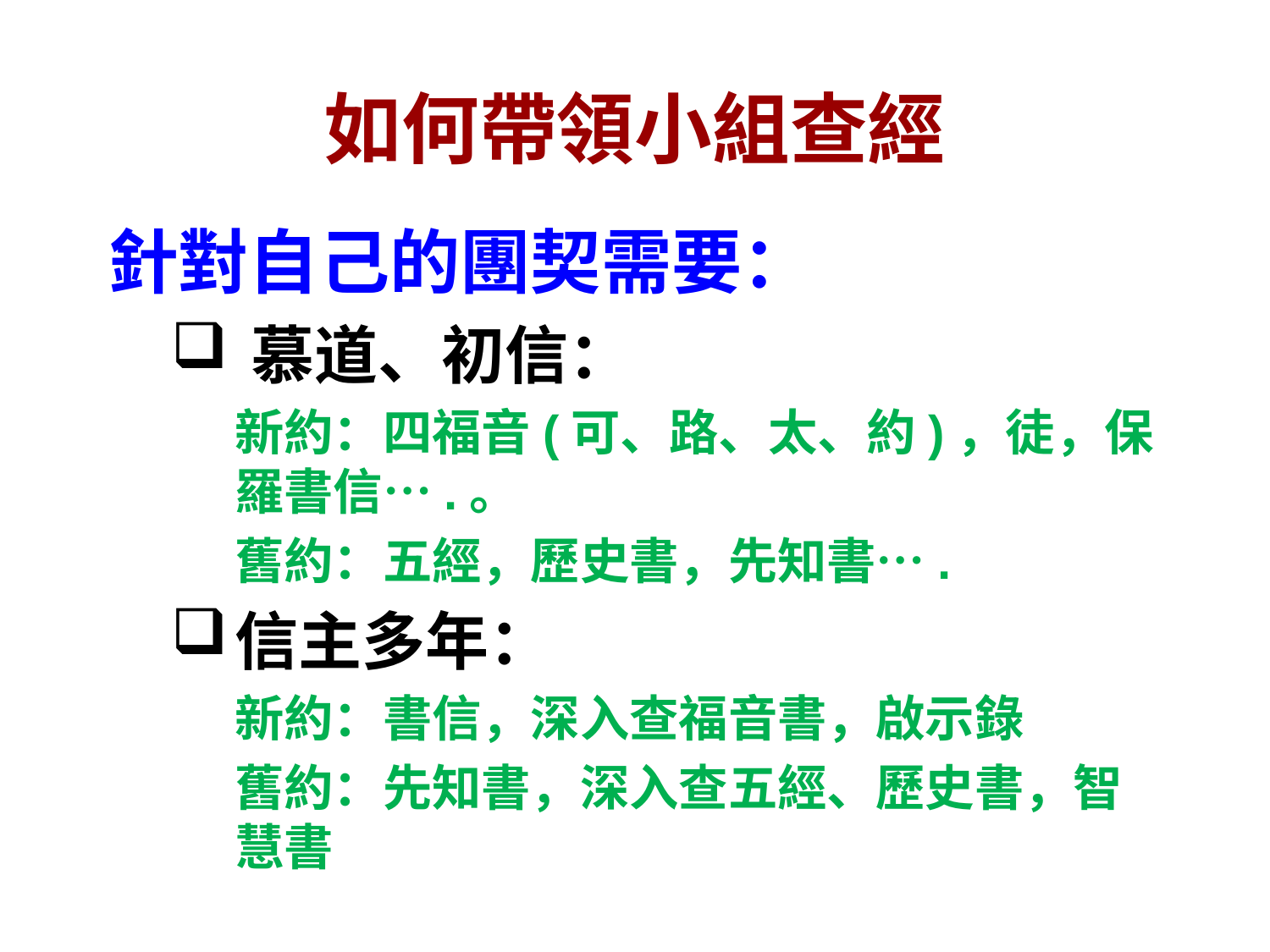

# 如何帶領小組查經
針對自己的團契需要：
慕道、初信：
新約：四福音(可、路、太、約)，徒，保羅書信….。
舊約：五經，歷史書，先知書….
信主多年：
新約：書信，深入查福音書，啟示錄
舊約：先知書，深入查五經、歷史書，智慧書